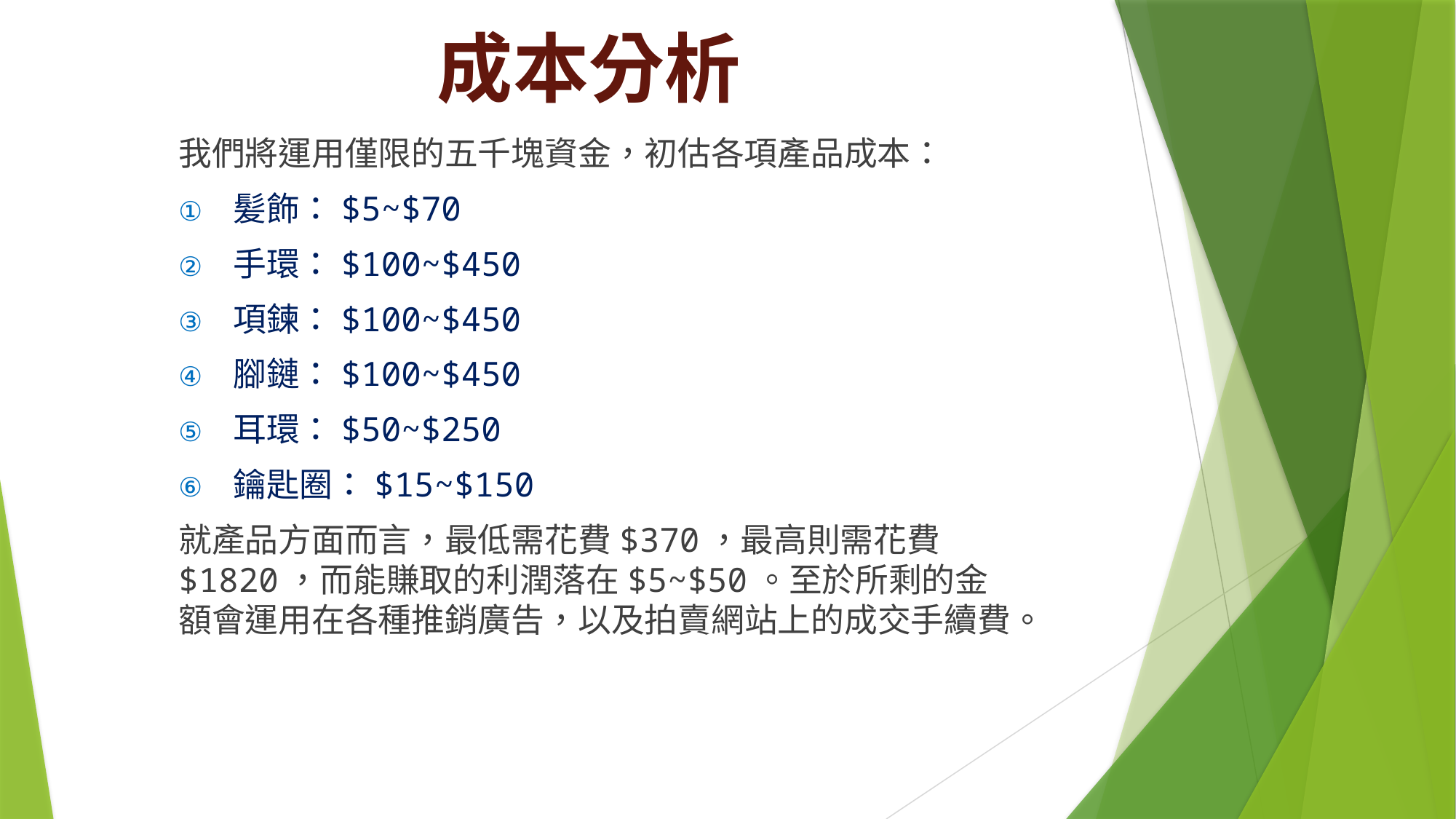

# 成本分析
我們將運用僅限的五千塊資金，初估各項產品成本：
髪飾：$5~$70
手環：$100~$450
項鍊：$100~$450
腳鏈：$100~$450
耳環：$50~$250
鑰匙圈：$15~$150
就產品方面而言，最低需花費$370，最高則需花費$1820，而能賺取的利潤落在$5~$50。至於所剩的金額會運用在各種推銷廣告，以及拍賣網站上的成交手續費。